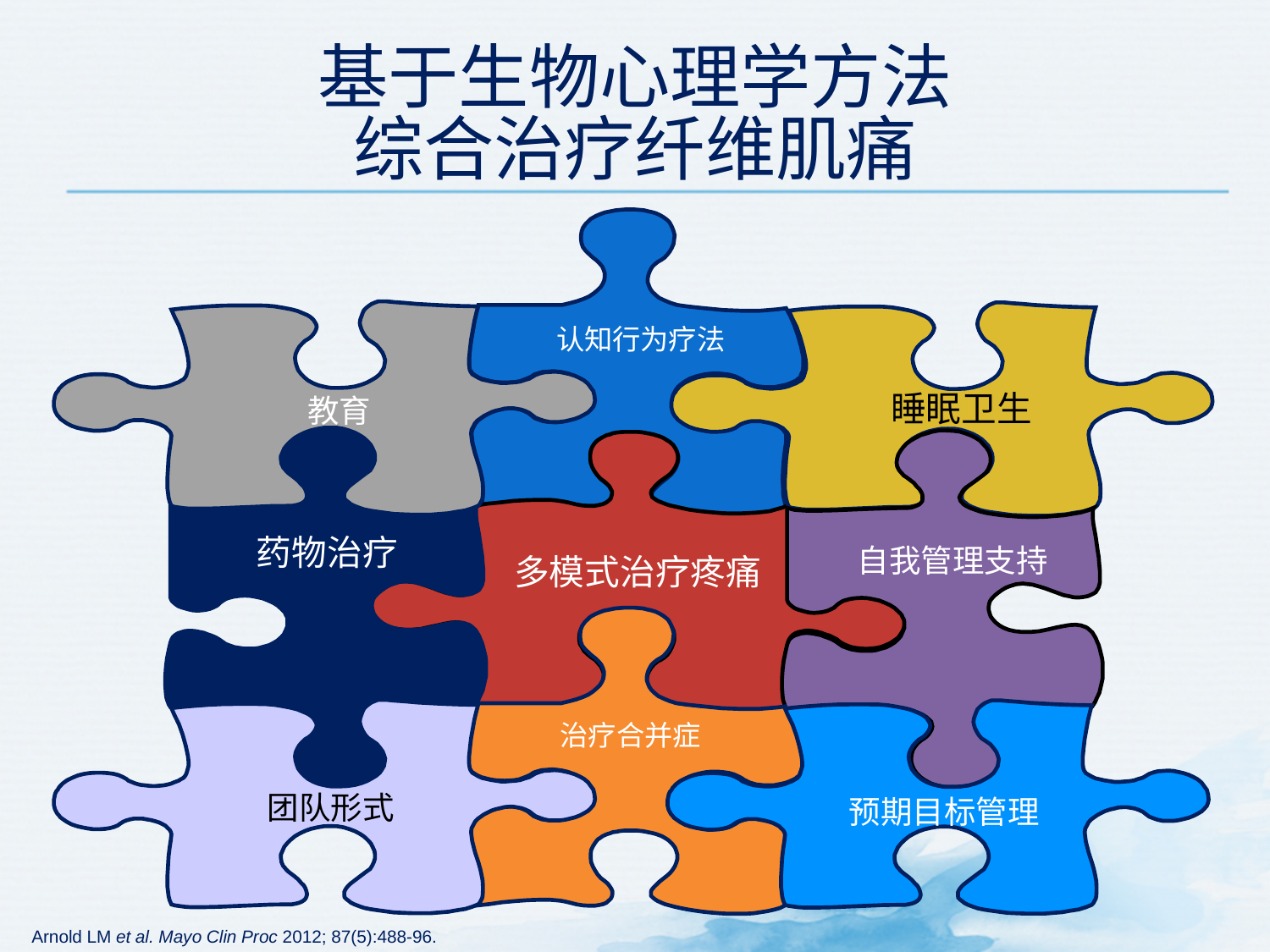

# 基于生物心理学方法 综合治疗纤维肌痛

认知行为疗法
睡眠卫生
教育

药物治疗
自我管理支持
多模式治疗疼痛

治疗合并症
团队形式
预期目标管理
Arnold LM et al. Mayo Clin Proc 2012; 87(5):488-96.